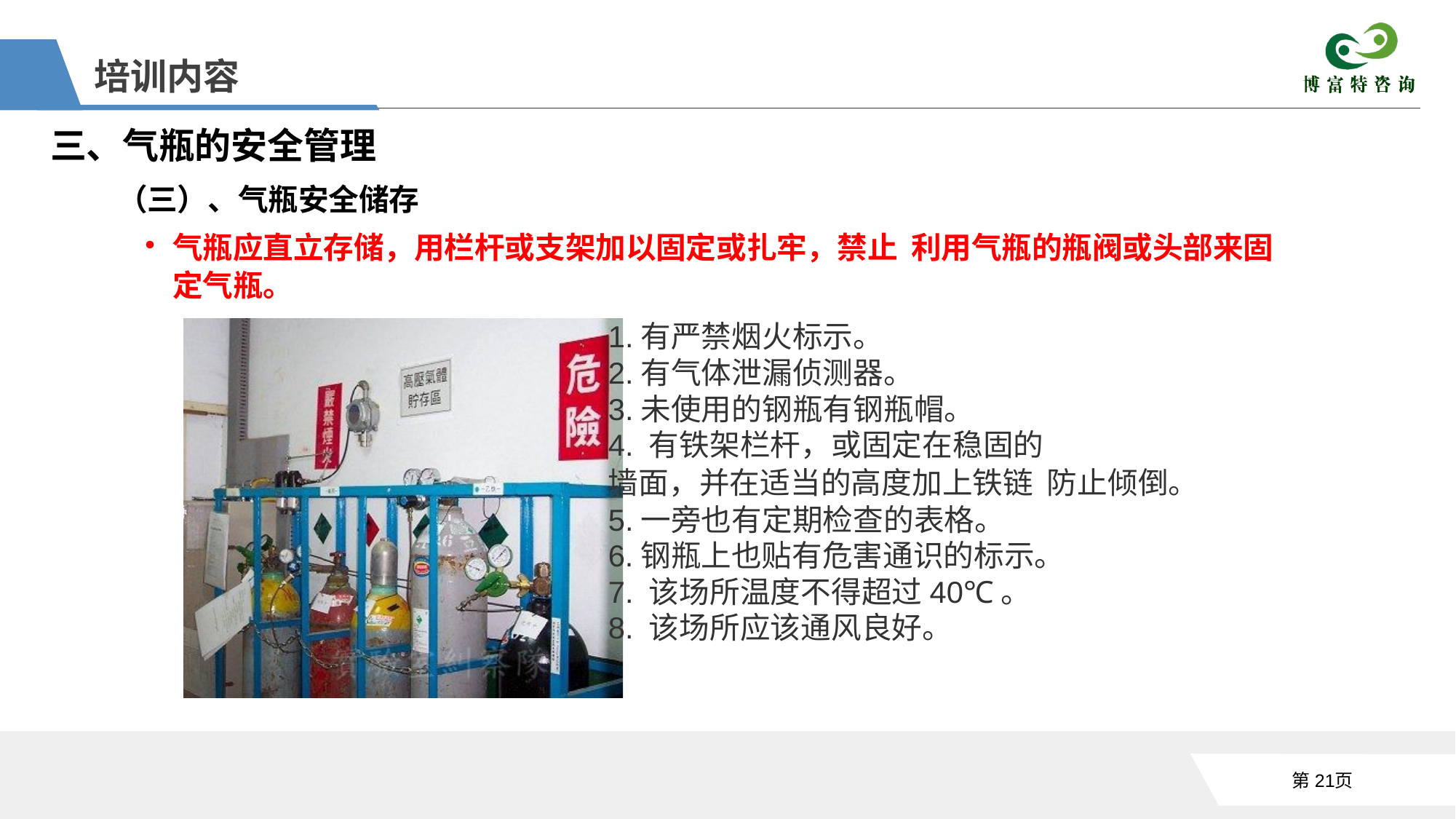

培训内容
三、气瓶的安全管理
（三）、气瓶安全储存
•	气瓶应直立存储，用栏杆或支架加以固定或扎牢，禁止  利用气瓶的瓶阀或头部来固定气瓶。
1.有严禁烟火标示。
2.有气体泄漏侦测器。
3.未使用的钢瓶有钢瓶帽。
4. 有铁架栏杆，或固定在稳固的
墙面，并在适当的高度加上铁链  防止倾倒。
5.一旁也有定期检查的表格。
6.钢瓶上也贴有危害通识的标示。
7. 该场所温度不得超过40℃。
8. 该场所应该通风良好。